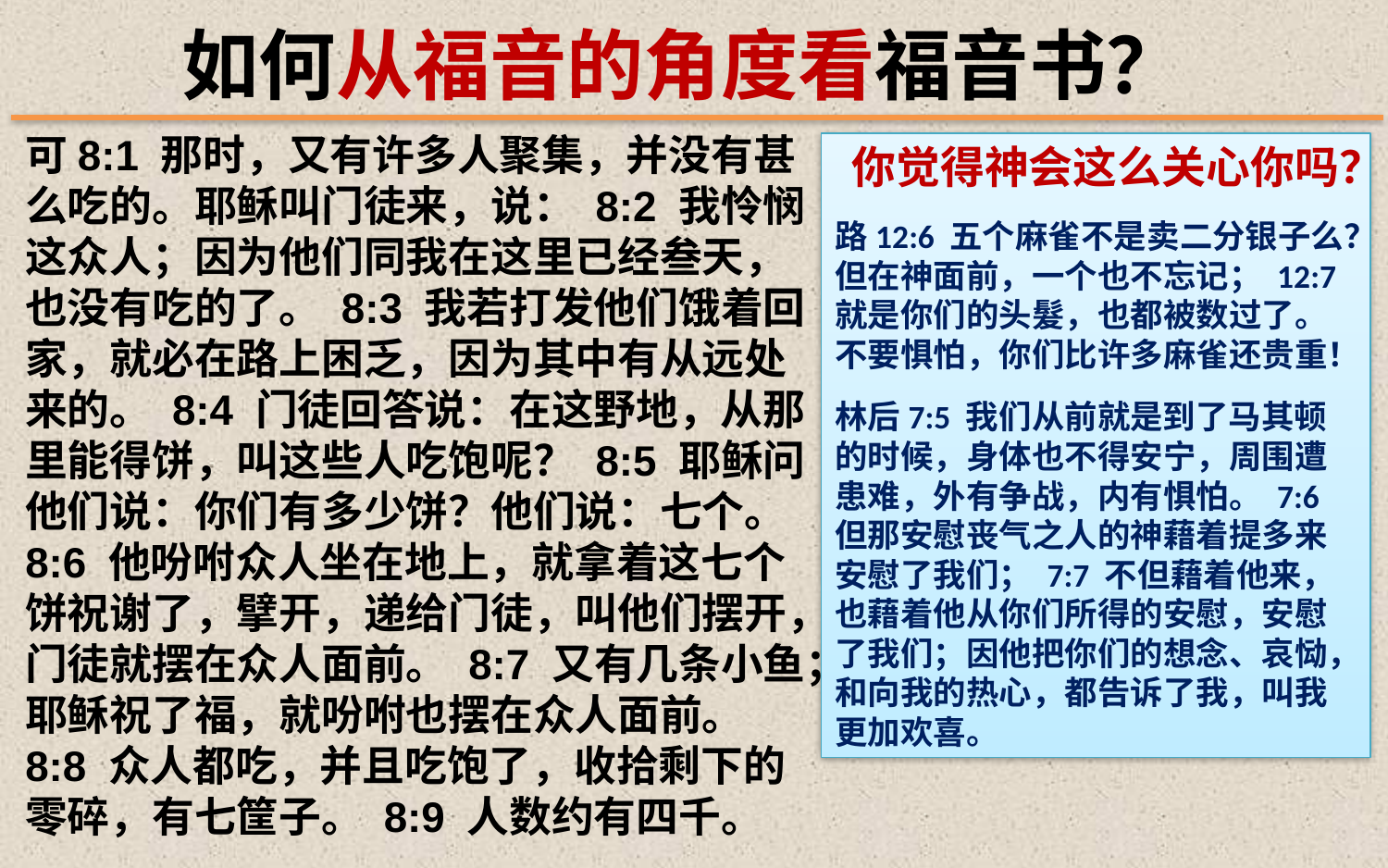

如何从福音的角度看福音书？
可8:1 那时，又有许多人聚集，并没有甚么吃的。耶稣叫门徒来，说： 8:2 我怜悯这众人；因为他们同我在这里已经叁天，也没有吃的了。 8:3 我若打发他们饿着回家，就必在路上困乏，因为其中有从远处来的。 8:4 门徒回答说：在这野地，从那里能得饼，叫这些人吃饱呢？ 8:5 耶稣问他们说：你们有多少饼？他们说：七个。 8:6 他吩咐众人坐在地上，就拿着这七个饼祝谢了，擘开，递给门徒，叫他们摆开，门徒就摆在众人面前。 8:7 又有几条小鱼；耶稣祝了福，就吩咐也摆在众人面前。 8:8 众人都吃，并且吃饱了，收拾剩下的零碎，有七筐子。 8:9 人数约有四千。
你觉得神会这么关心你吗？
路12:6 五个麻雀不是卖二分银子么？但在神面前，一个也不忘记； 12:7 就是你们的头髮，也都被数过了。不要惧怕，你们比许多麻雀还贵重！
林后7:5 我们从前就是到了马其顿的时候，身体也不得安宁，周围遭患难，外有争战，内有惧怕。 7:6 但那安慰丧气之人的神藉着提多来安慰了我们； 7:7 不但藉着他来，也藉着他从你们所得的安慰，安慰了我们；因他把你们的想念、哀恸，和向我的热心，都告诉了我，叫我更加欢喜。